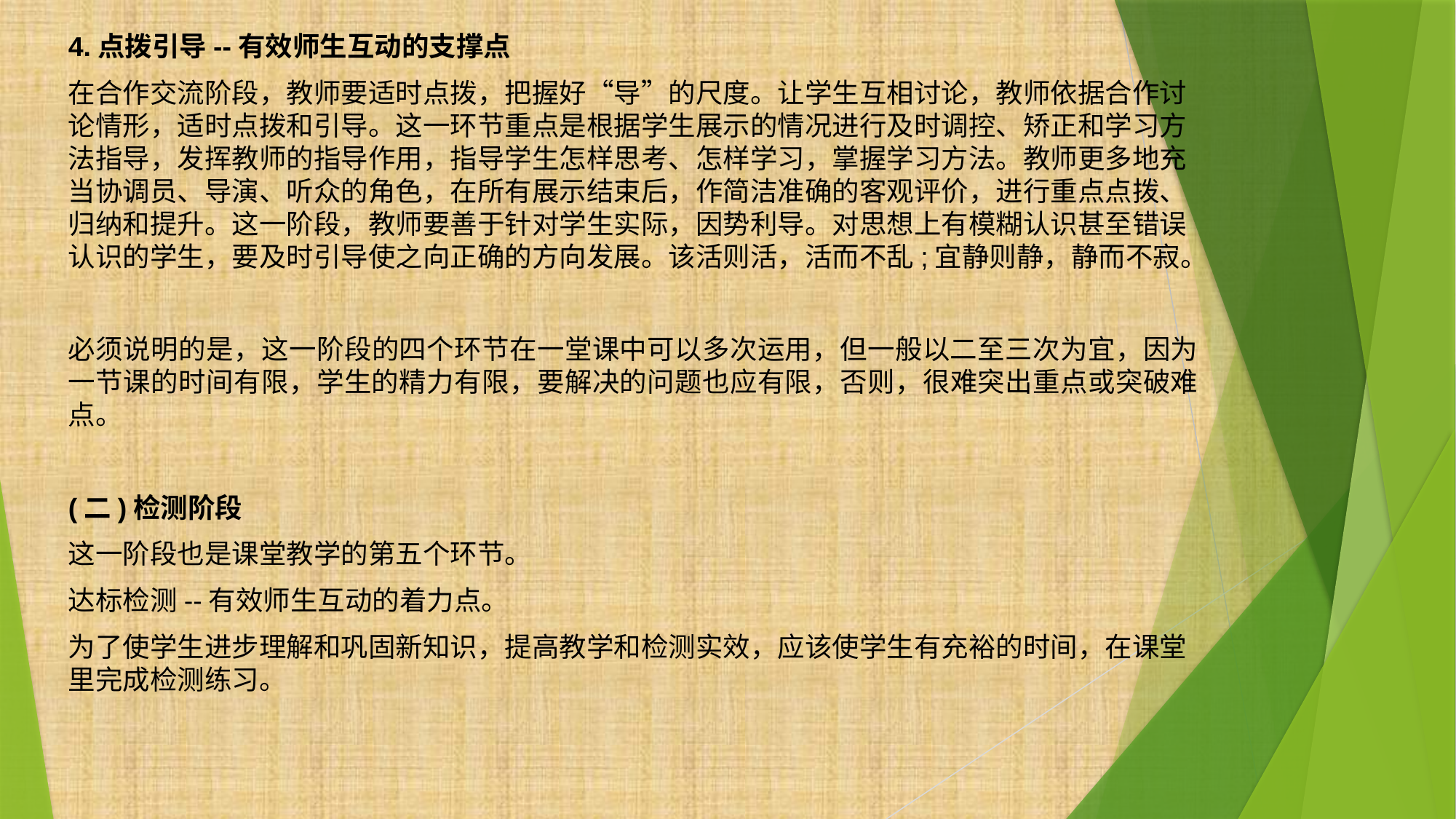

4.点拨引导--有效师生互动的支撑点
在合作交流阶段，教师要适时点拨，把握好“导”的尺度。让学生互相讨论，教师依据合作讨论情形，适时点拨和引导。这一环节重点是根据学生展示的情况进行及时调控、矫正和学习方法指导，发挥教师的指导作用，指导学生怎样思考、怎样学习，掌握学习方法。教师更多地充当协调员、导演、听众的角色，在所有展示结束后，作简洁准确的客观评价，进行重点点拨、归纳和提升。这一阶段，教师要善于针对学生实际，因势利导。对思想上有模糊认识甚至错误认识的学生，要及时引导使之向正确的方向发展。该活则活，活而不乱;宜静则静，静而不寂。

必须说明的是，这一阶段的四个环节在一堂课中可以多次运用，但一般以二至三次为宜，因为一节课的时间有限，学生的精力有限，要解决的问题也应有限，否则，很难突出重点或突破难点。

(二)检测阶段
这一阶段也是课堂教学的第五个环节。
达标检测--有效师生互动的着力点。
为了使学生进步理解和巩固新知识，提高教学和检测实效，应该使学生有充裕的时间，在课堂里完成检测练习。